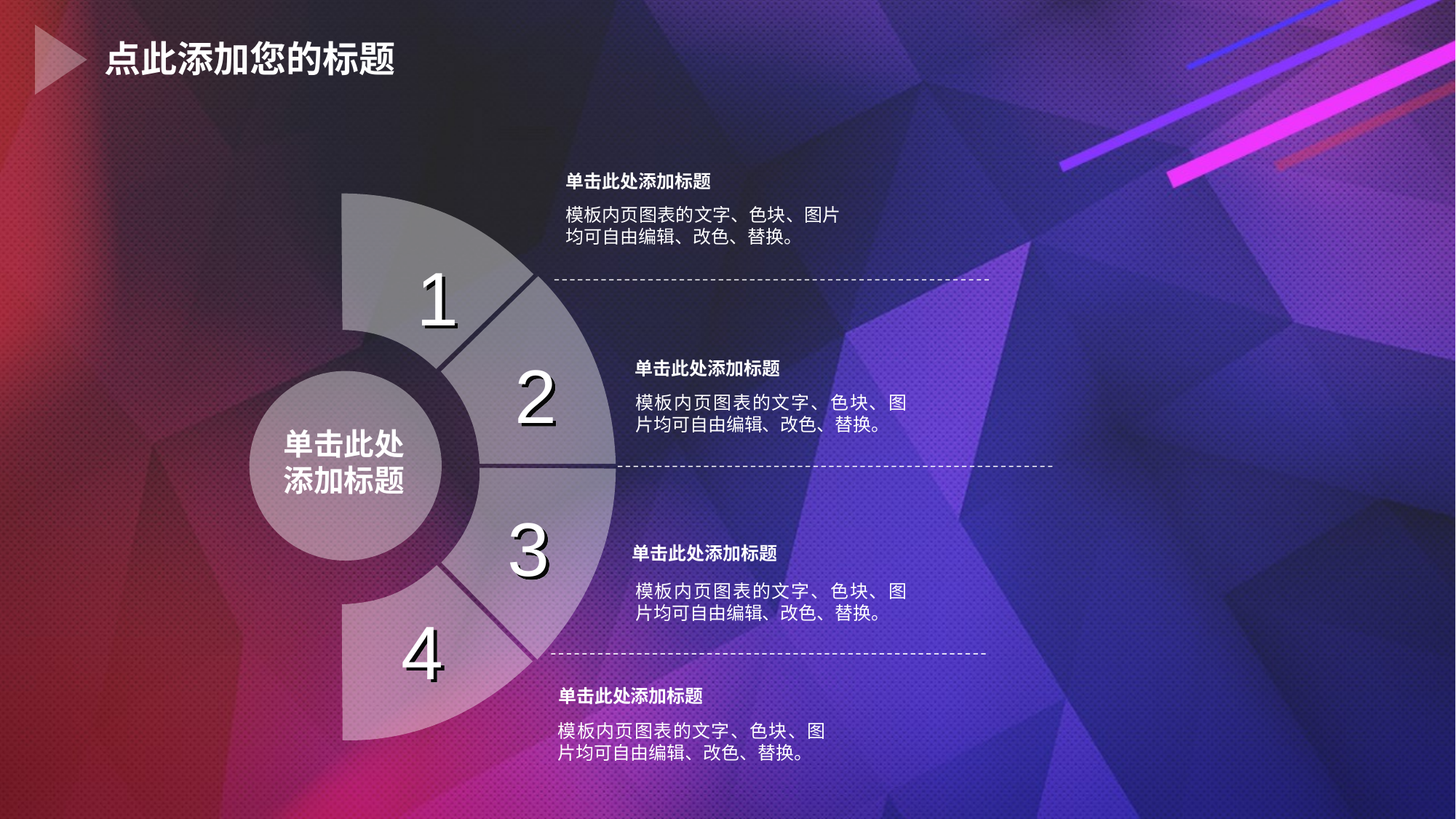

点此添加您的标题

单击此处添加标题

模板内页图表的文字、色块、图片均可自由编辑、改色、替换。
1

2
单击此处添加标题

模板内页图表的文字、色块、图片均可自由编辑、改色、替换。
单击此处添加标题

3
单击此处添加标题

模板内页图表的文字、色块、图片均可自由编辑、改色、替换。
4
单击此处添加标题
模板内页图表的文字、色块、图片均可自由编辑、改色、替换。